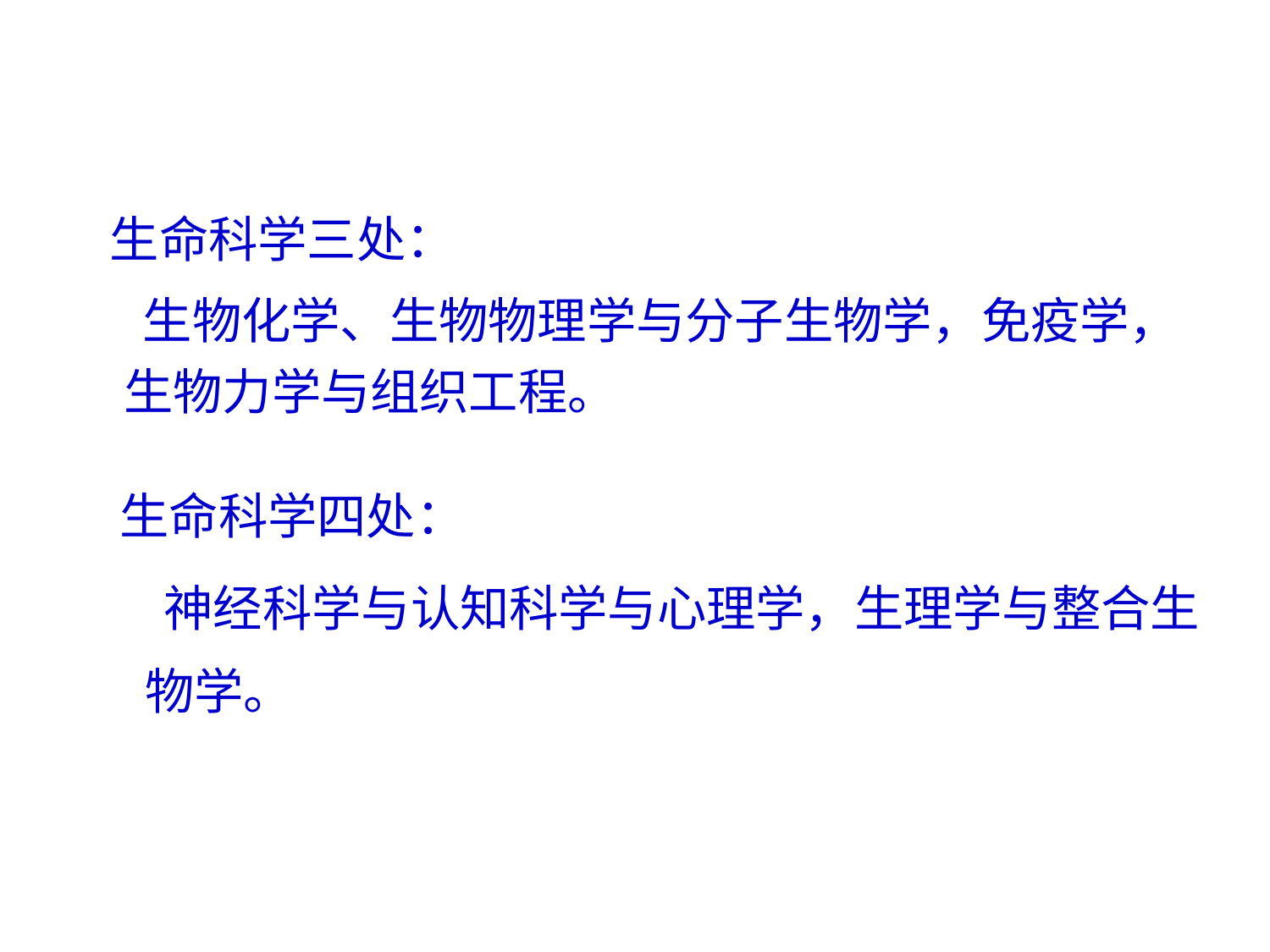

生命科学三处：
     生物化学、生物物理学与分子生物学，免疫学，生物力学与组织工程。
 生命科学四处：
     神经科学与认知科学与心理学，生理学与整合生物学。